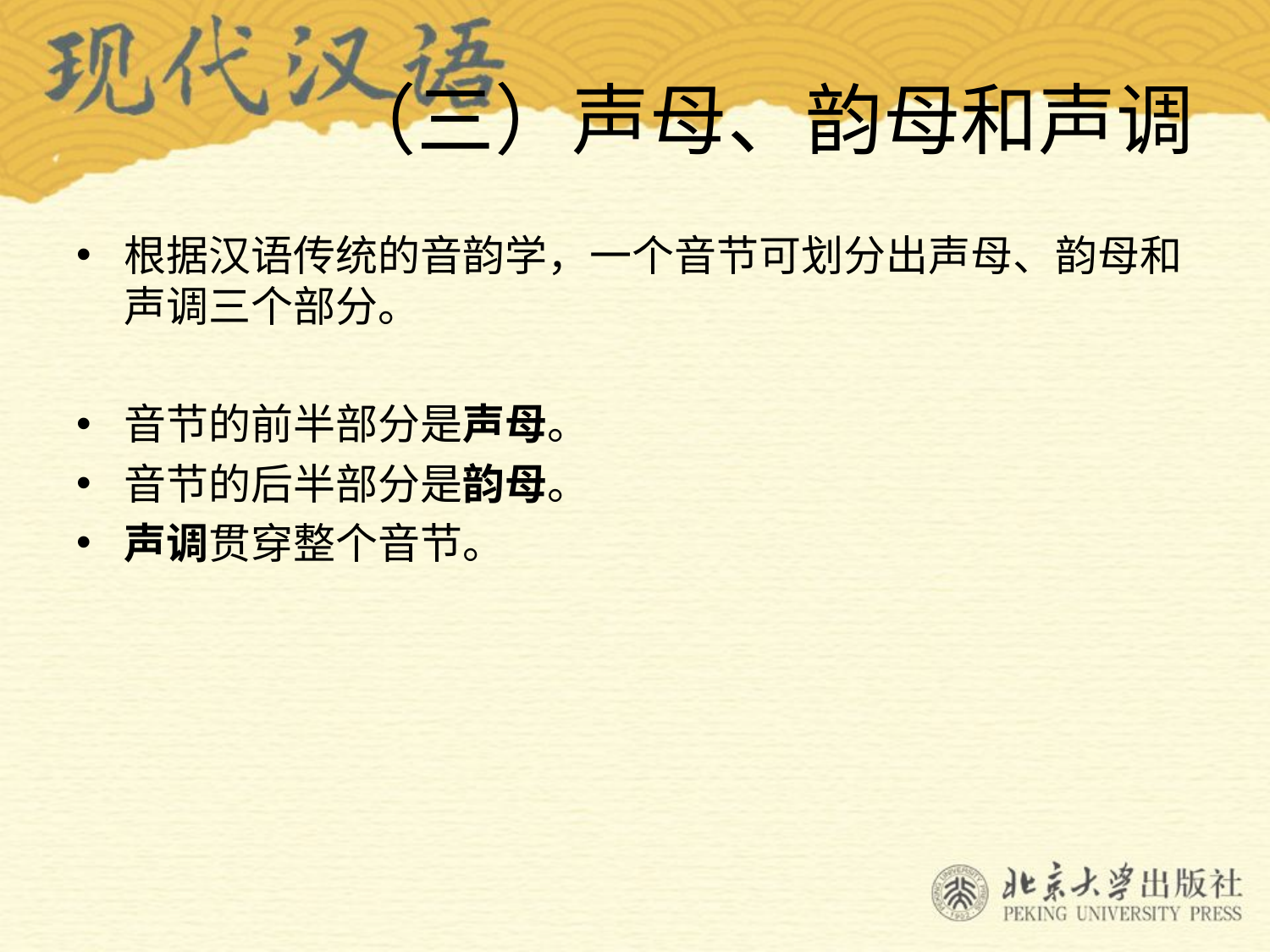

# （三）声母、韵母和声调
根据汉语传统的音韵学，一个音节可划分出声母、韵母和声调三个部分。

音节的前半部分是声母。
音节的后半部分是韵母。
声调贯穿整个音节。